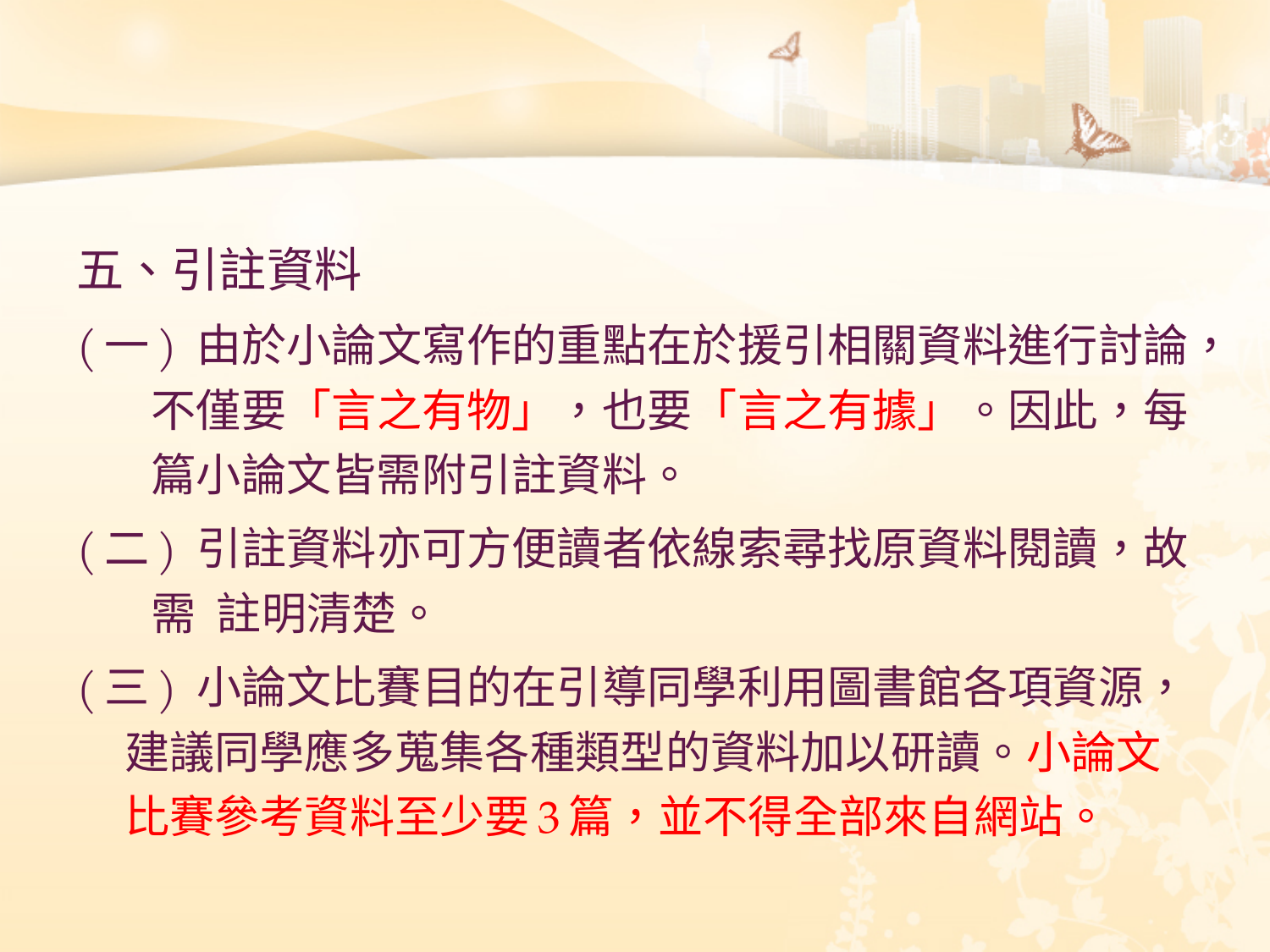

#
五、引註資料
(一) 由於小論文寫作的重點在於援引相關資料進行討論，不僅要「言之有物」，也要「言之有據」。因此，每篇小論文皆需附引註資料。
(二) 引註資料亦可方便讀者依線索尋找原資料閱讀，故需  註明清楚。
(三) 小論文比賽目的在引導同學利用圖書館各項資源，建議同學應多蒐集各種類型的資料加以研讀。小論文比賽參考資料至少要3篇，並不得全部來自網站。